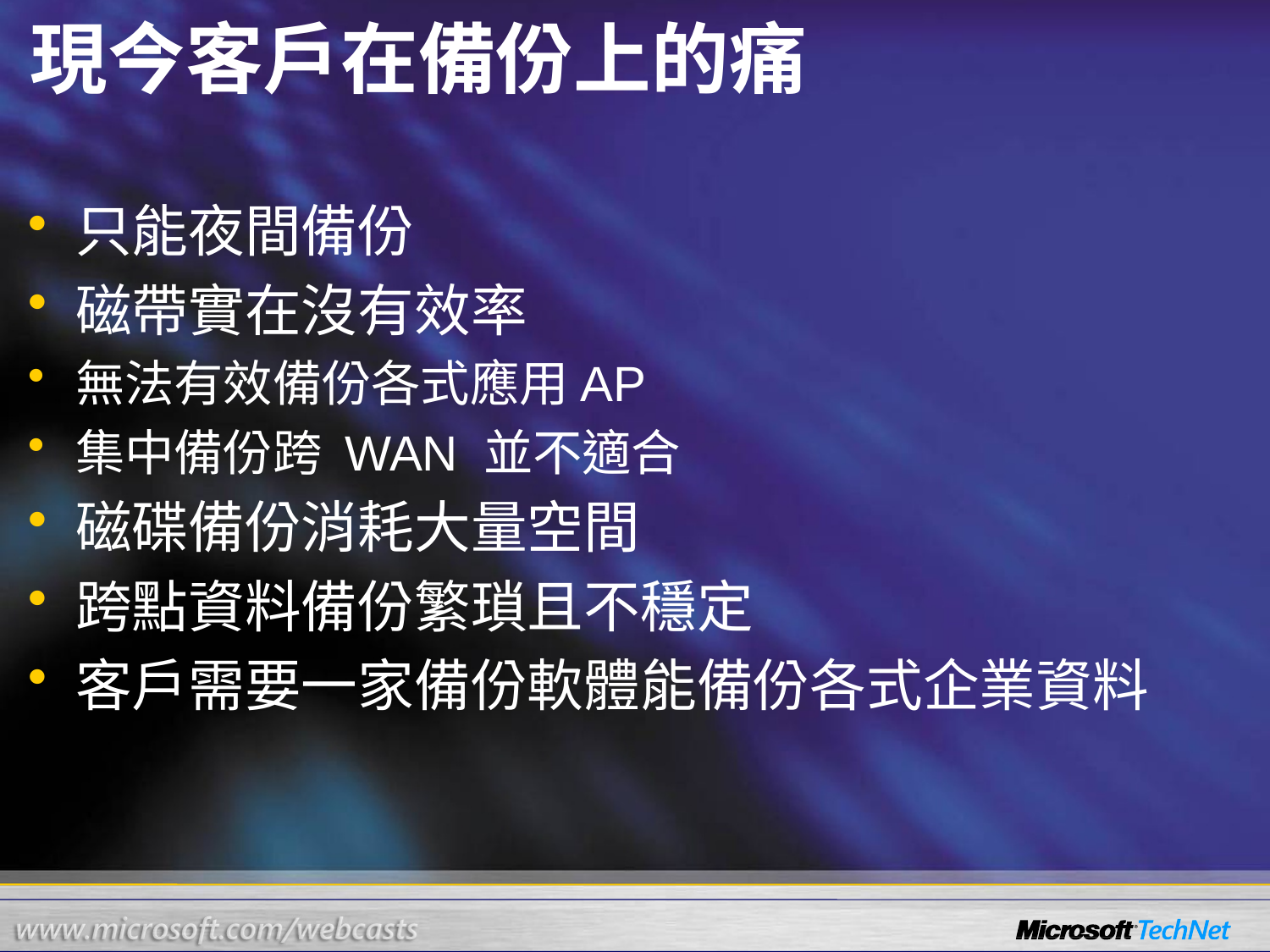

# 現今客戶在備份上的痛
只能夜間備份
磁帶實在沒有效率
無法有效備份各式應用AP
集中備份跨 WAN 並不適合
磁碟備份消耗大量空間
跨點資料備份繁瑣且不穩定
客戶需要一家備份軟體能備份各式企業資料